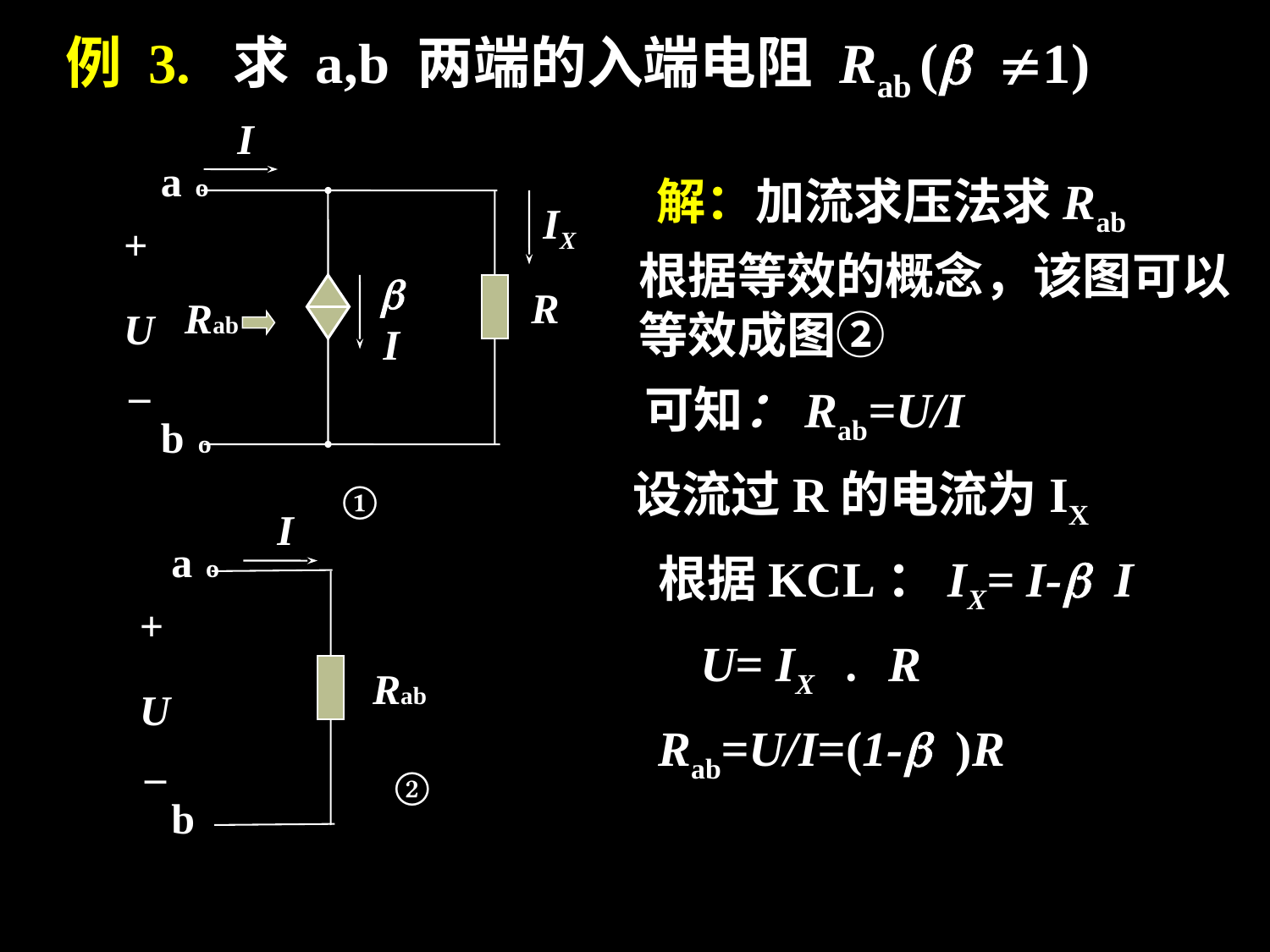

例 3.  求 a,b 两端的入端电阻 Rab (β ≠1)
I

a
º

R
β I
b
º

解：加流求压法求Rab

IX
+
U
_
根据等效的概念，该图可以
等效成图②
Rab

可知：Rab=U/I
设流过R的电流为IX
①
I

a
º

+
U
_
Rab
②
b

根据KCL：IX= I-β I
U= IX ﹒ R
Rab=U/I=(1-β )R